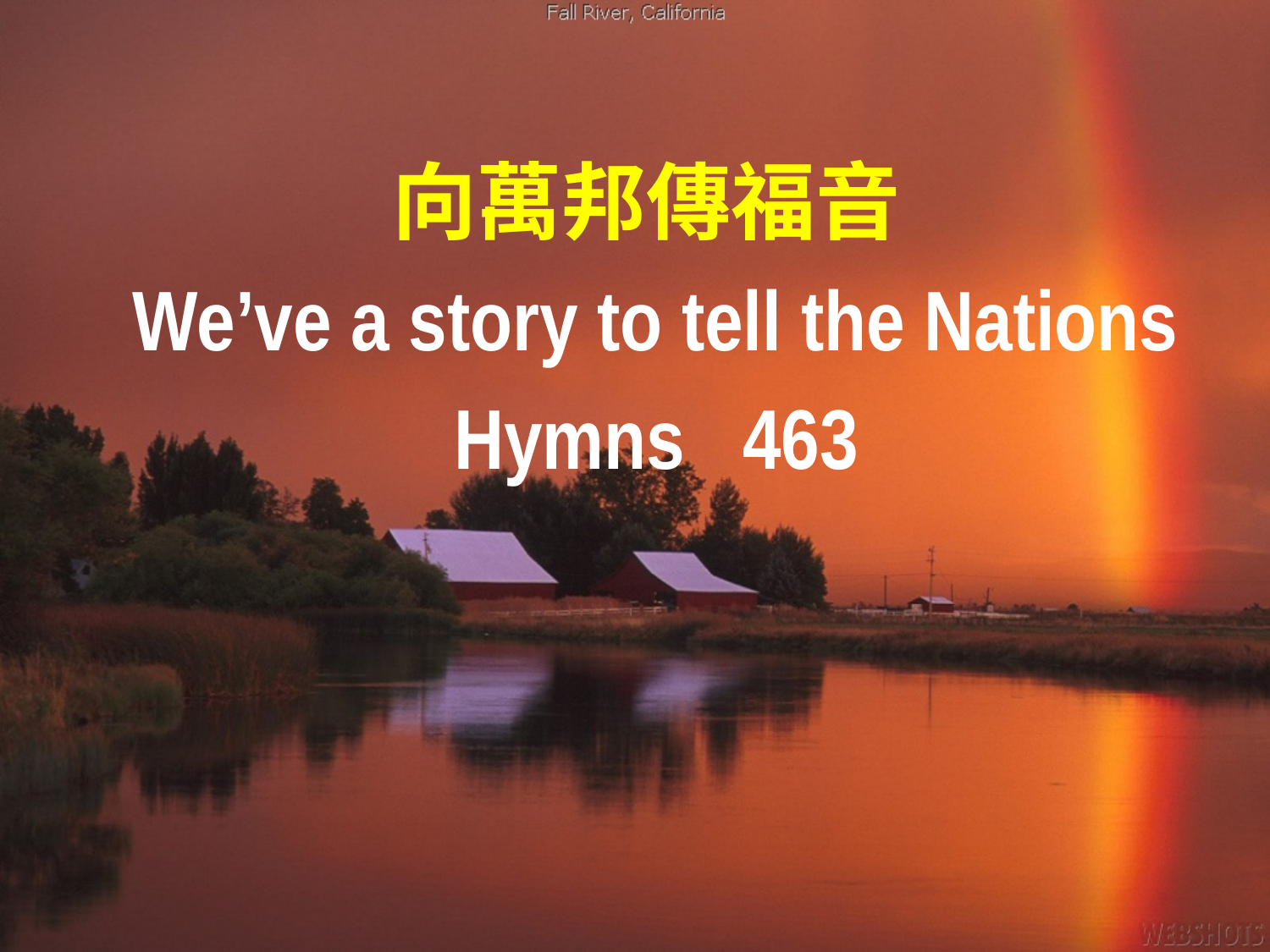

向萬邦傳福音
We’ve a story to tell the Nations
Hymns   463